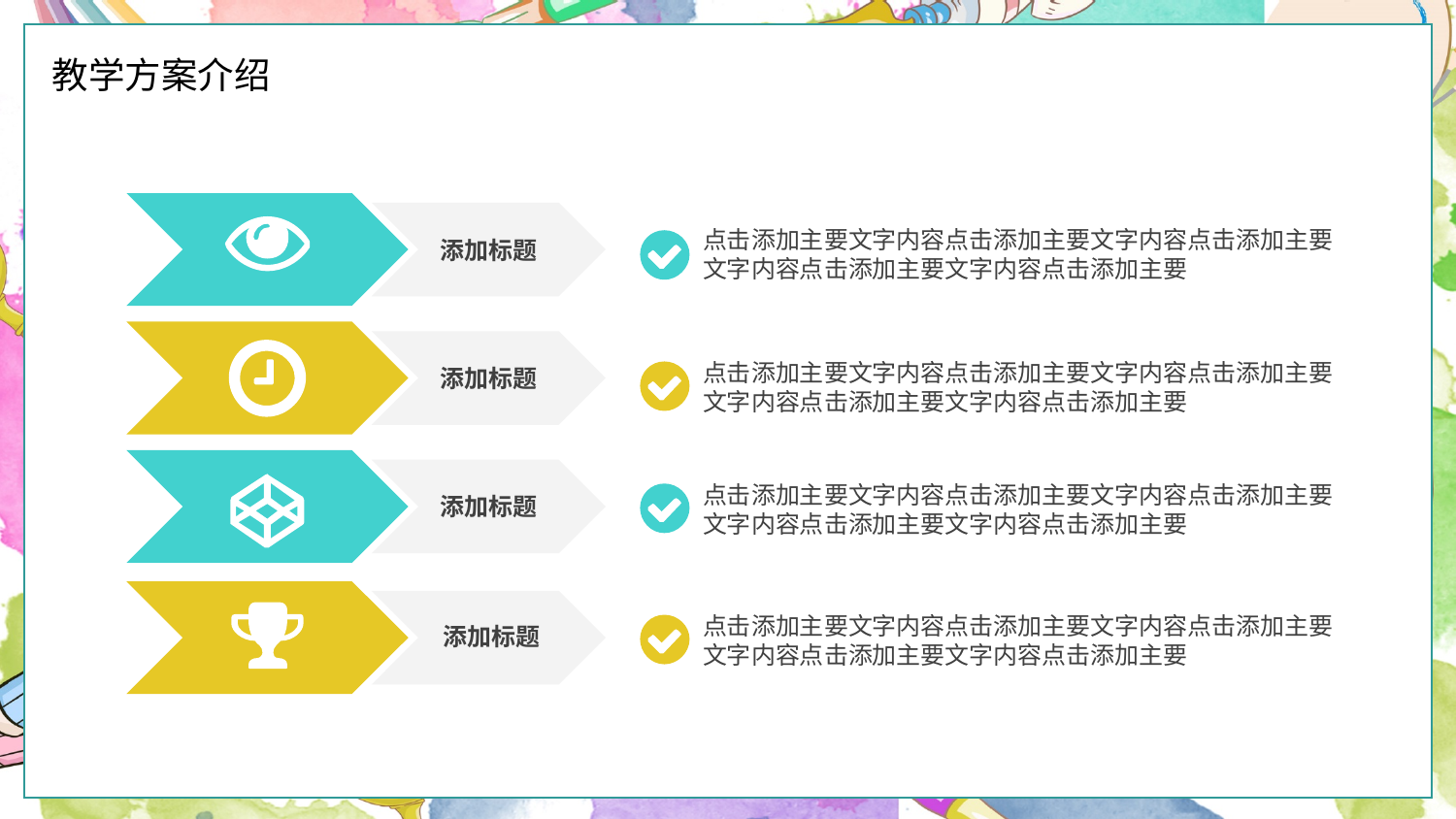

添加标题

点击添加主要文字内容点击添加主要文字内容点击添加主要文字内容点击添加主要文字内容点击添加主要

添加标题

点击添加主要文字内容点击添加主要文字内容点击添加主要文字内容点击添加主要文字内容点击添加主要

添加标题

点击添加主要文字内容点击添加主要文字内容点击添加主要文字内容点击添加主要文字内容点击添加主要

添加标题

点击添加主要文字内容点击添加主要文字内容点击添加主要文字内容点击添加主要文字内容点击添加主要